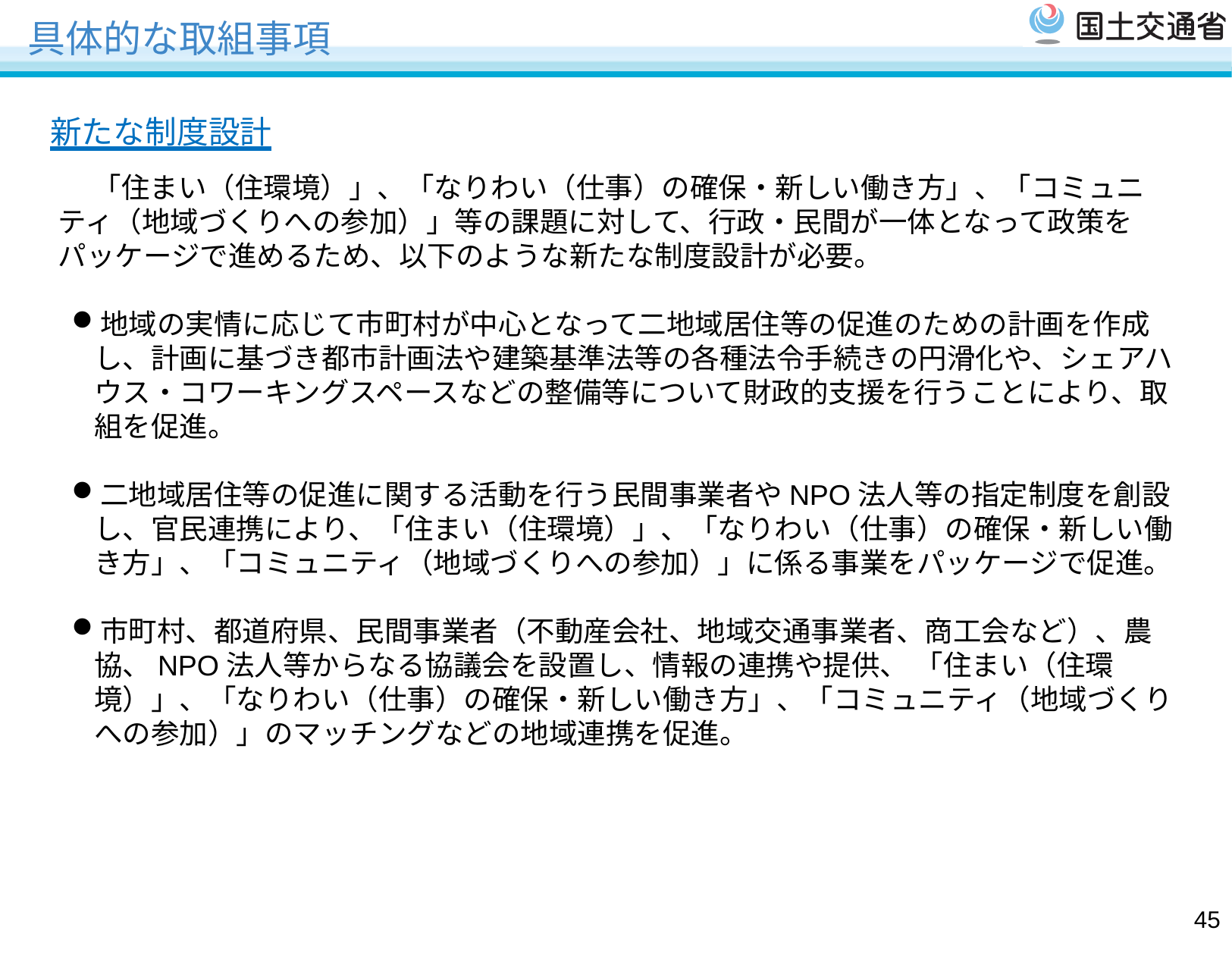

# 具体的な取組事項
新たな制度設計
　 「住まい（住環境）」、「なりわい（仕事）の確保・新しい働き方」、「コミュニティ（地域づくりへの参加）」等の課題に対して、行政・民間が一体となって政策をパッケージで進めるため、以下のような新たな制度設計が必要。

地域の実情に応じて市町村が中心となって二地域居住等の促進のための計画を作成し、計画に基づき都市計画法や建築基準法等の各種法令手続きの円滑化や、シェアハウス・コワーキングスペースなどの整備等について財政的支援を行うことにより、取組を促進。

二地域居住等の促進に関する活動を行う民間事業者やNPO法人等の指定制度を創設し、官民連携により、「住まい（住環境）」、「なりわい（仕事）の確保・新しい働き方」、「コミュニティ（地域づくりへの参加）」に係る事業をパッケージで促進。

市町村、都道府県、民間事業者（不動産会社、地域交通事業者、商工会など）、農協、NPO法人等からなる協議会を設置し、情報の連携や提供、 「住まい（住環境）」、「なりわい（仕事）の確保・新しい働き方」、「コミュニティ（地域づくりへの参加）」のマッチングなどの地域連携を促進。

45